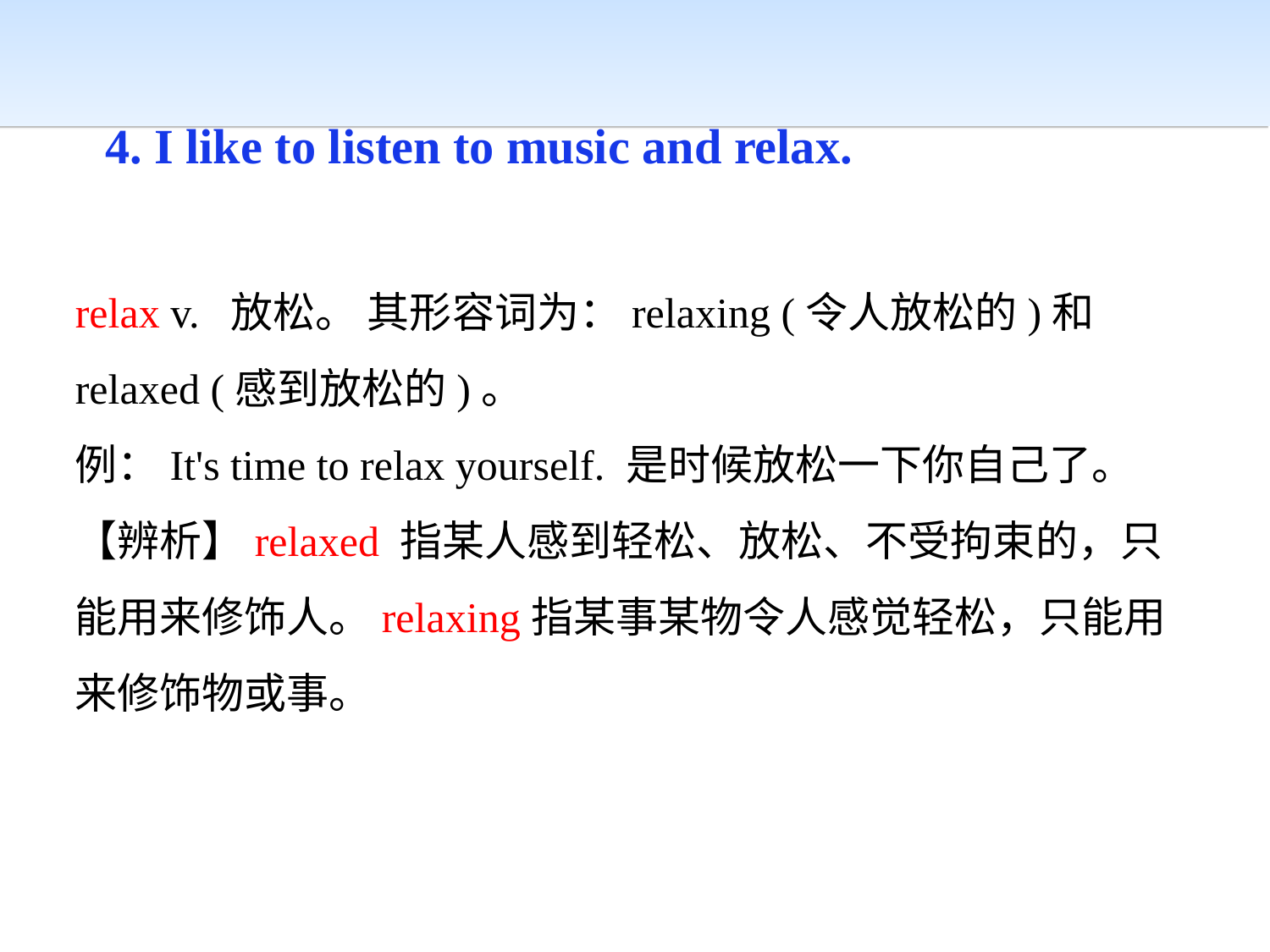

4. I like to listen to music and relax.
relax v.  放松。 其形容词为：relaxing (令人放松的)和relaxed (感到放松的)。
例：It's time to relax yourself. 是时候放松一下你自己了。
【辨析】relaxed 指某人感到轻松、放松、不受拘束的，只能用来修饰人。relaxing指某事某物令人感觉轻松，只能用来修饰物或事。